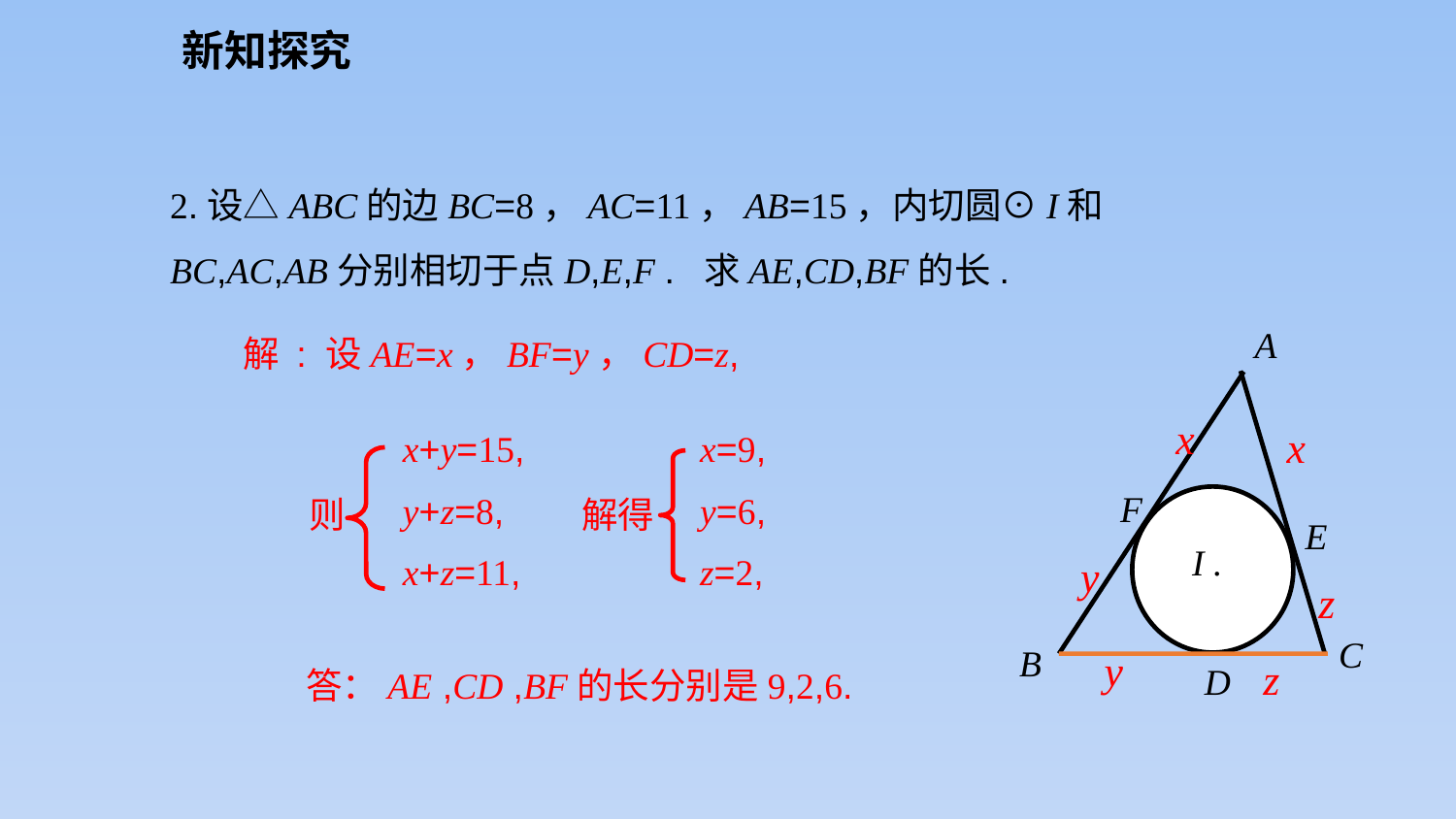

新知探究
2.设△ABC的边BC=8，AC=11，AB=15，内切圆⊙I和BC,AC,AB分别相切于点D,E,F .  求AE,CD,BF的长.
A
解 : 设AE=x，BF=y，CD=z,

x
z
y
x
y
z
x+y=15,
y+z=8,
x+z=11,
x=9,
y=6,
z=2,

则
解得
F

E
I
.
C
B

D
答：AE ,CD ,BF的长分别是9,2,6.